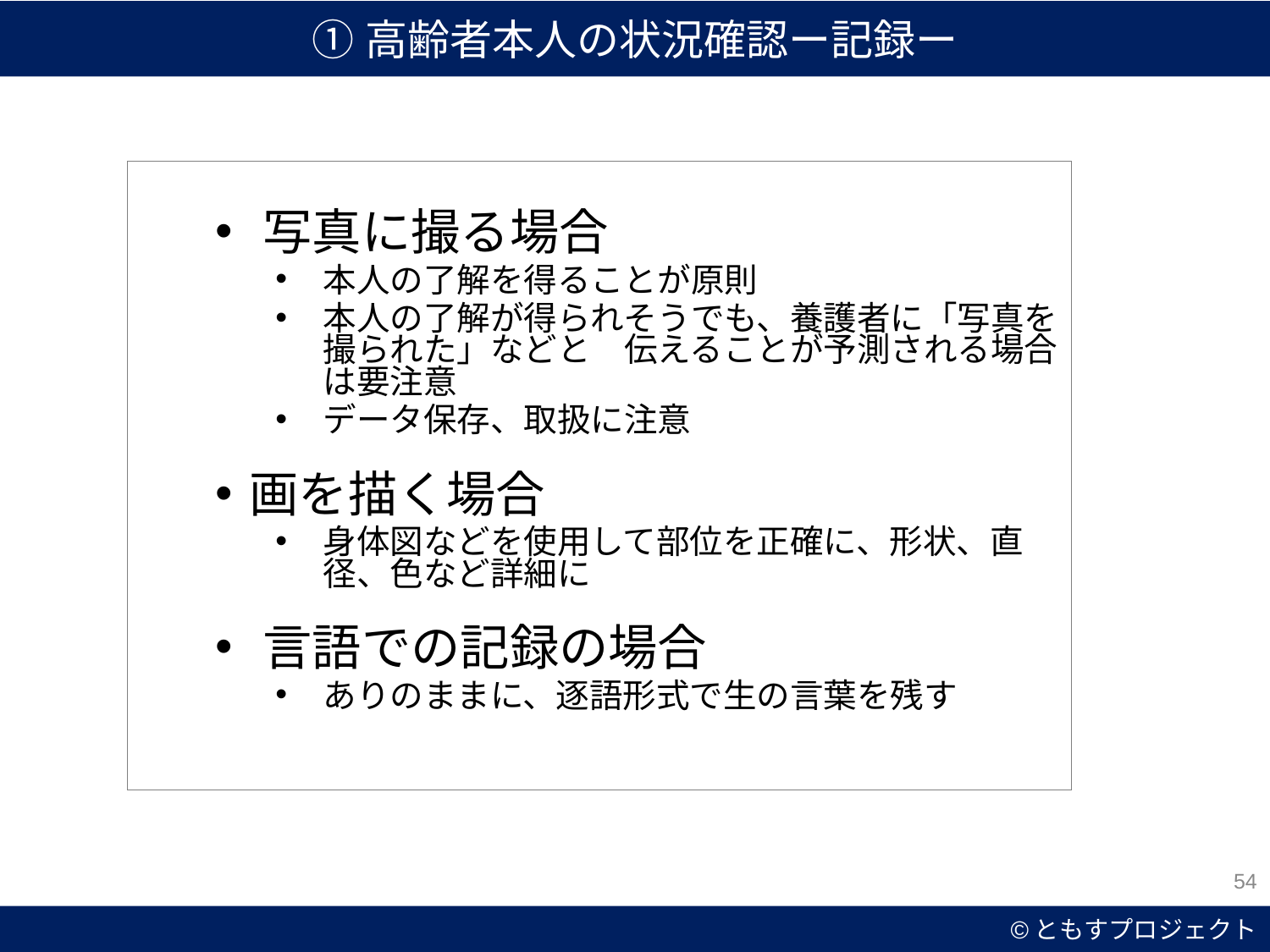

①高齢者本人の状況確認ー記録ー

写真に撮る場合
本人の了解を得ることが原則
本人の了解が得られそうでも、養護者に「写真を撮られた」などと　伝えることが予測される場合は要注意
データ保存、取扱に注意

画を描く場合
身体図などを使用して部位を正確に、形状、直径、色など詳細に

言語での記録の場合
ありのままに、逐語形式で生の言葉を残す

54
©ともすプロジェクト